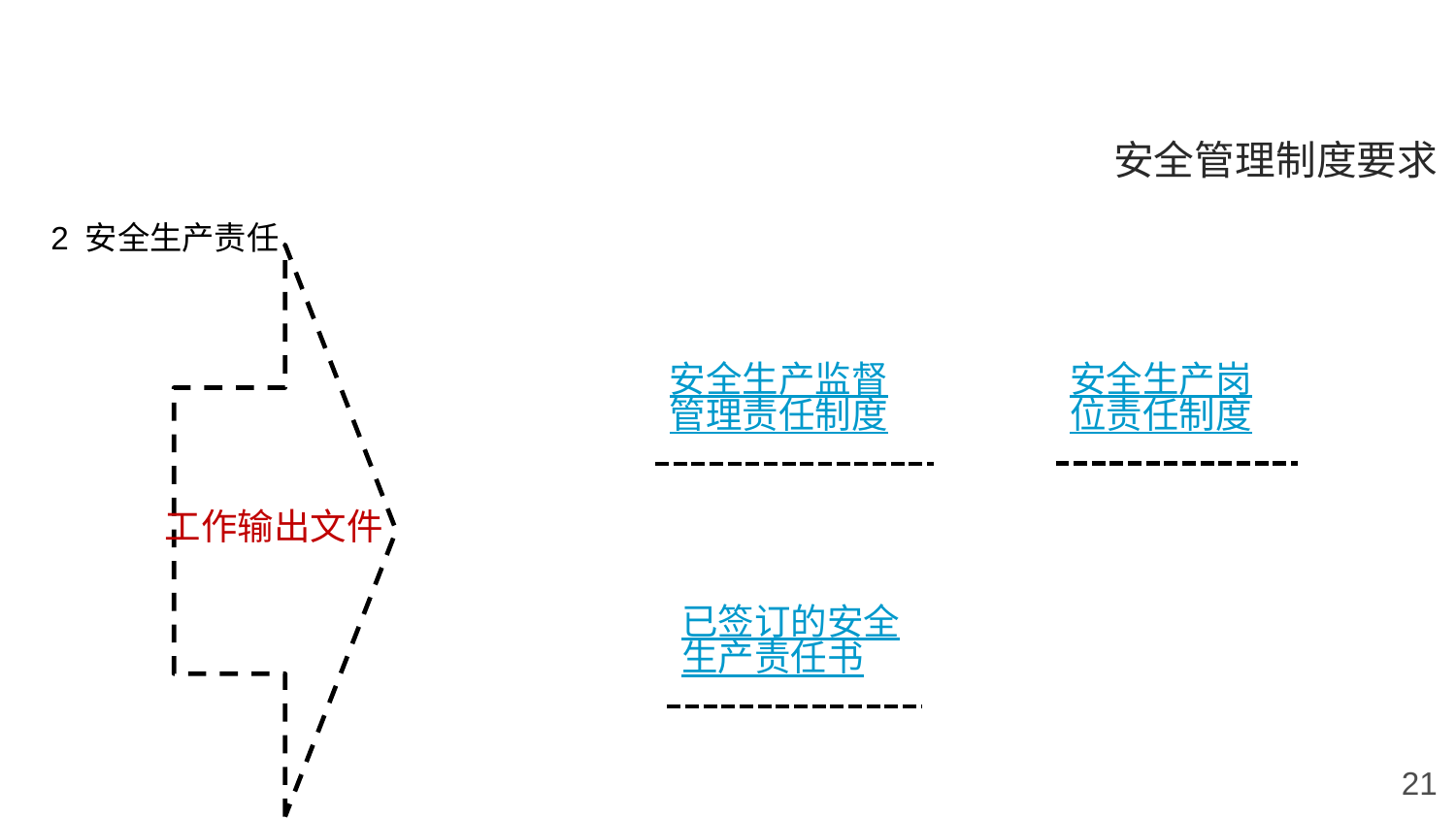

安全管理制度要求
2 安全生产责任

工作输出文件
安全生产监督管理责任制度
安全生产岗位责任制度
已签订的安全生产责任书